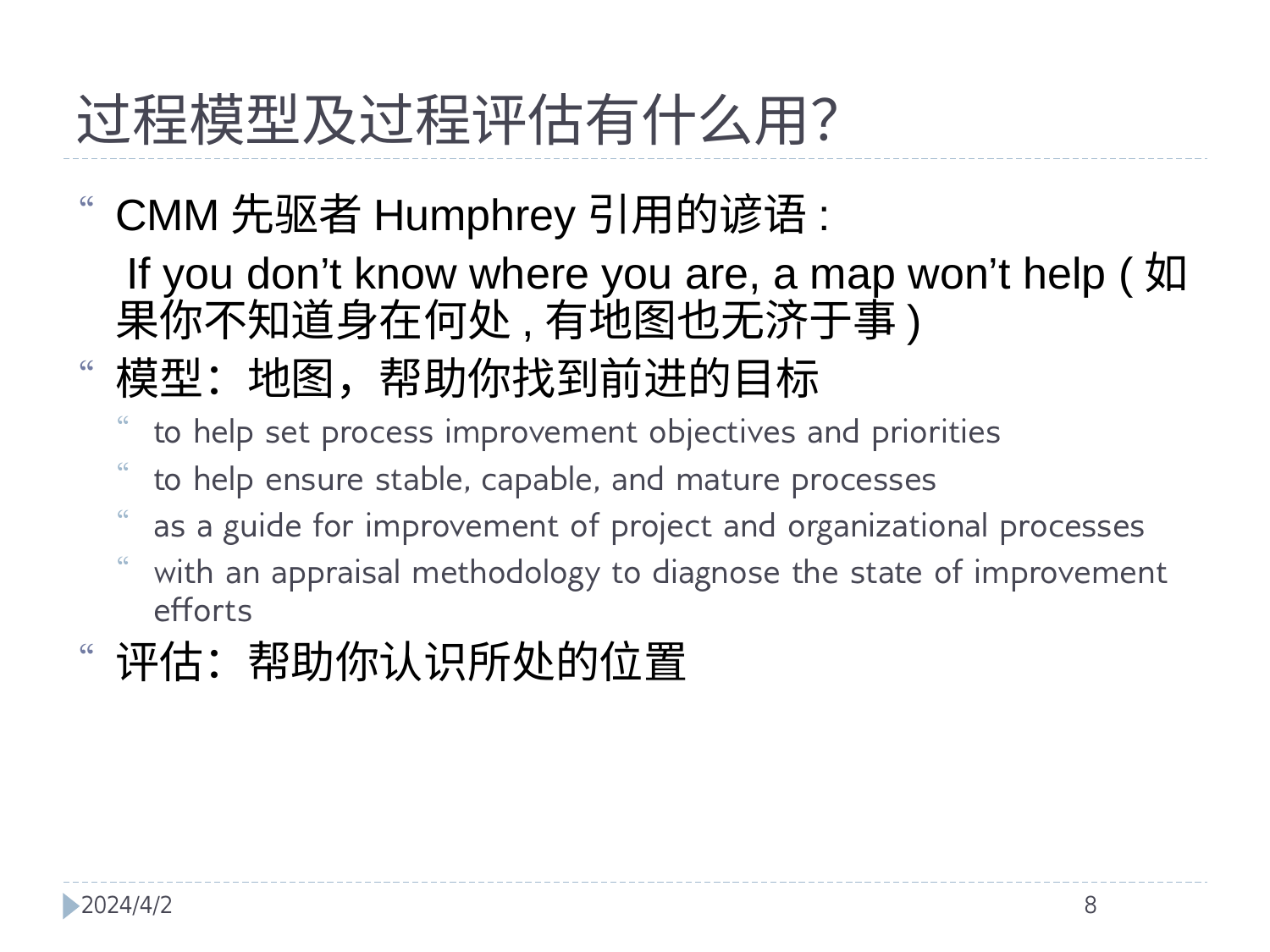

过程模型及过程评估有什么用？
CMM先驱者Humphrey引用的谚语:
    If you don’t know where you are, a map won’t help (如果你不知道身在何处,有地图也无济于事)
模型：地图，帮助你找到前进的目标
to help set process improvement objectives and priorities
to help ensure stable, capable, and mature processes
as a guide for improvement of project and organizational processes
with an appraisal methodology to diagnose the state of improvement efforts
评估：帮助你认识所处的位置
2024/4/2
8